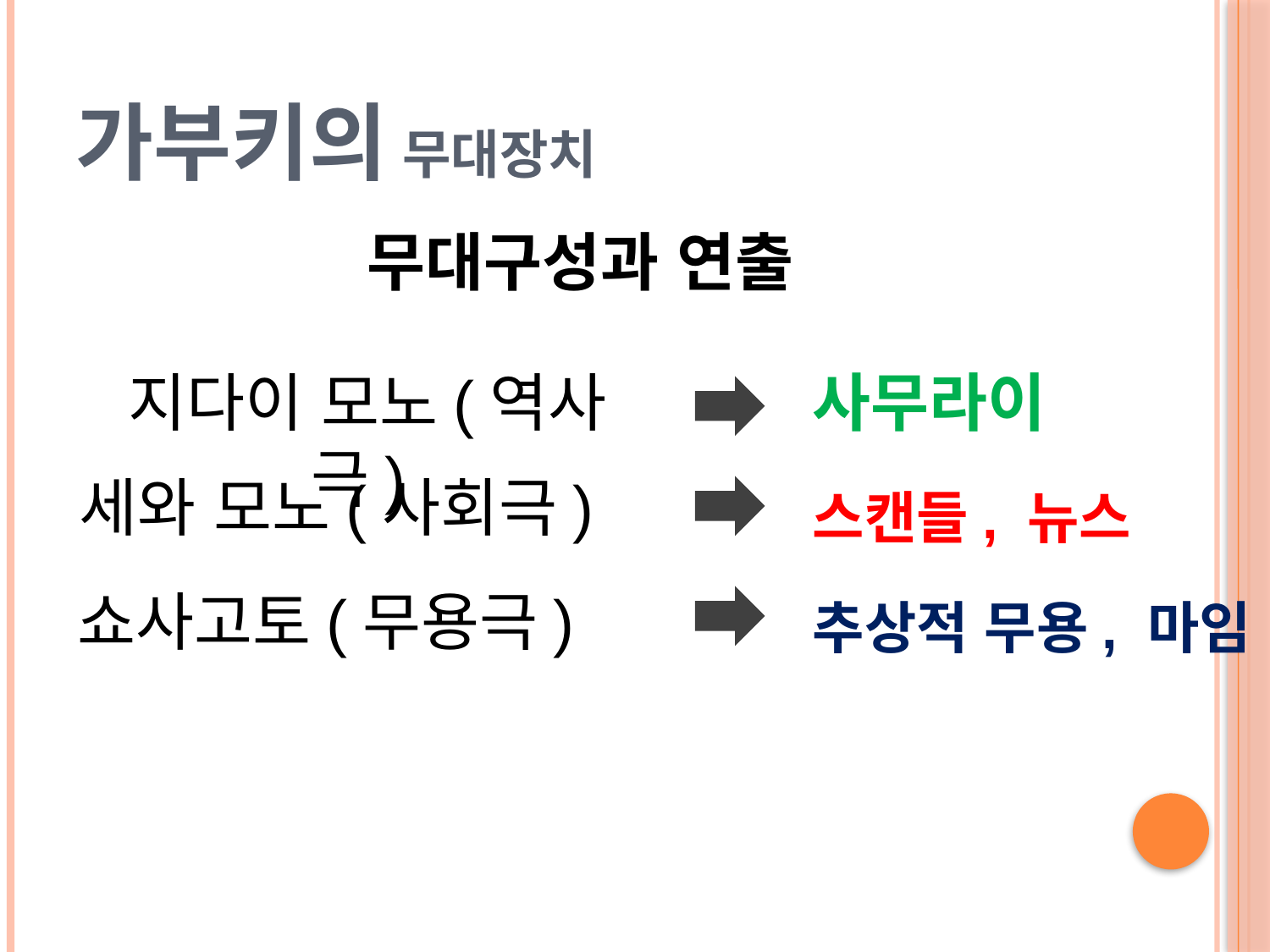

# 가부키의 무대장치
무대구성과 연출
지다이 모노(역사극)
사무라이

세와 모노(사회극)

스캔들, 뉴스
쇼사고토(무용극)

추상적 무용, 마임